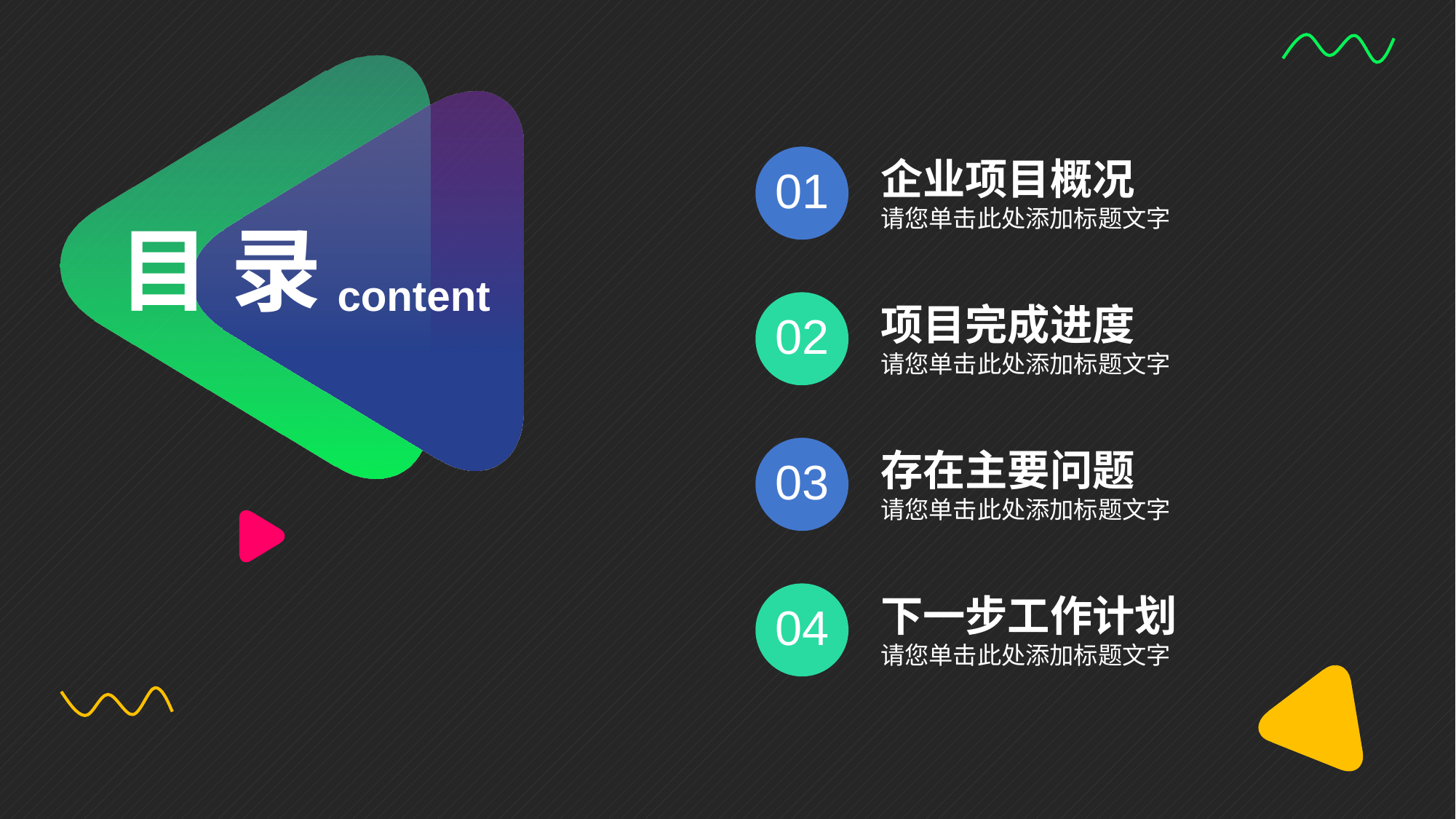

目 录
content

01
企业项目概况
请您单击此处添加标题文字

02
项目完成进度
请您单击此处添加标题文字

03
存在主要问题
请您单击此处添加标题文字

04
下一步工作计划
请您单击此处添加标题文字